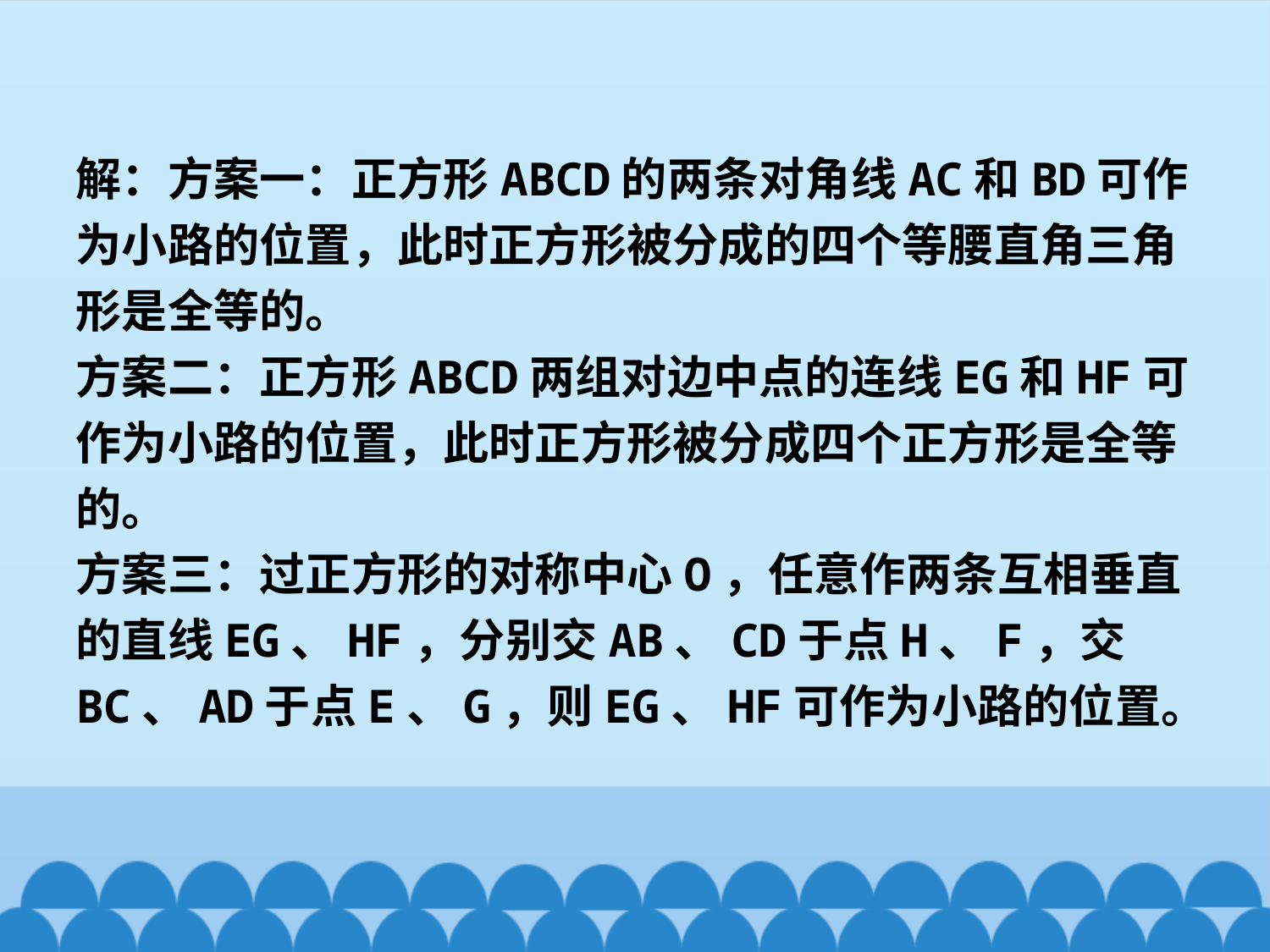

解：方案一：正方形ABCD的两条对角线AC和BD可作为小路的位置，此时正方形被分成的四个等腰直角三角形是全等的。
方案二：正方形ABCD两组对边中点的连线EG和HF可作为小路的位置，此时正方形被分成四个正方形是全等的。
方案三：过正方形的对称中心O，任意作两条互相垂直的直线EG、HF，分别交AB、CD于点H、F，交BC、AD于点E、G，则EG、HF可作为小路的位置。